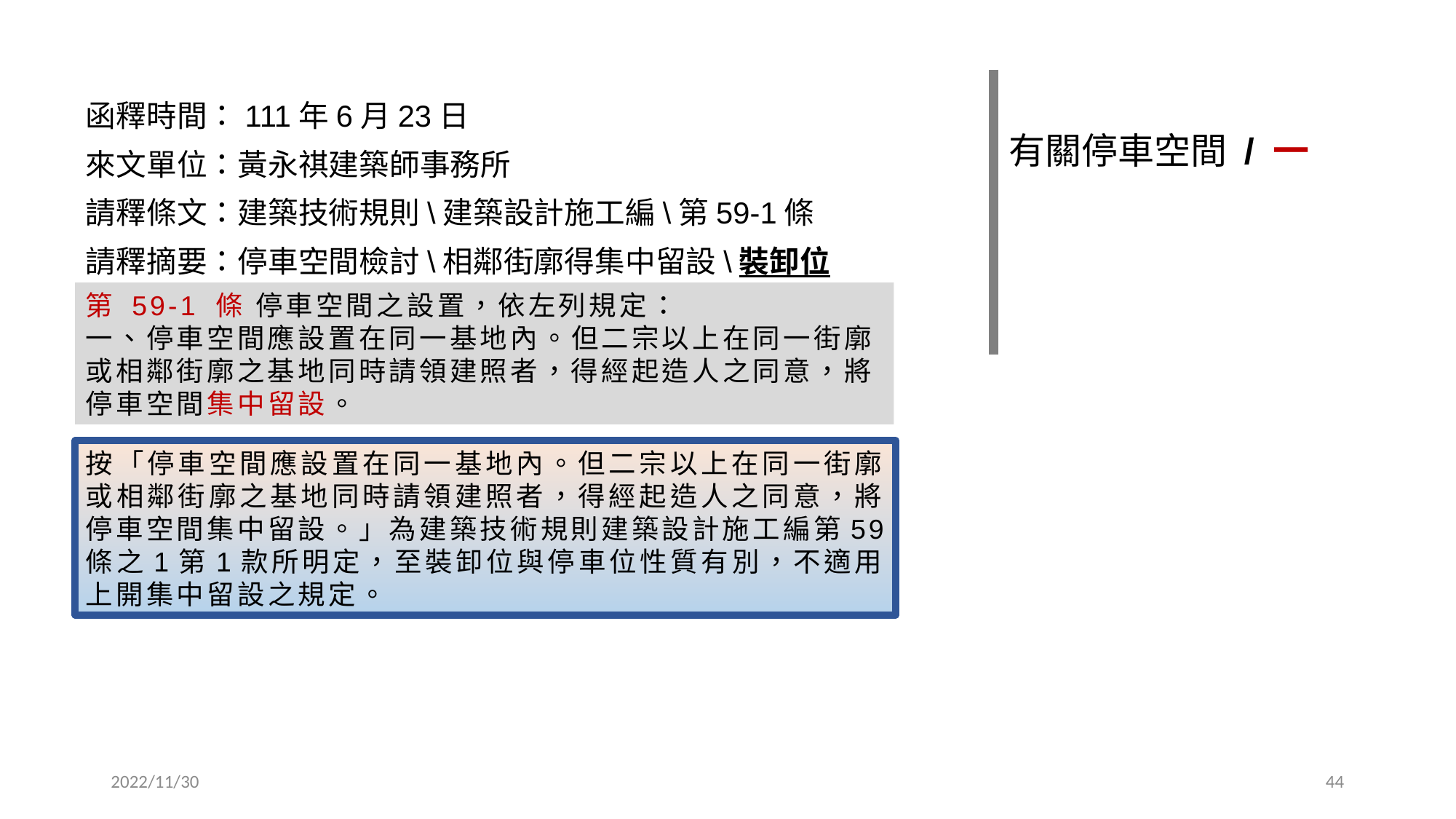

有關基地地面
有關停車空間 / 一
有關隔音構造
有關衛生設備
有關昇降設備
函釋時間：111年6月23日
來文單位：黃永祺建築師事務所
請釋條文：建築技術規則\建築設計施工編\第59-1條
請釋摘要：停車空間檢討\相鄰街廓得集中留設\裝卸位
第 59-1 條 停車空間之設置，依左列規定：
一、停車空間應設置在同一基地內。但二宗以上在同一街廓或相鄰街廓之基地同時請領建照者，得經起造人之同意，將停車空間集中留設。
按「停車空間應設置在同一基地內。但二宗以上在同一街廓或相鄰街廓之基地同時請領建照者，得經起造人之同意，將停車空間集中留設。」為建築技術規則建築設計施工編第59條之1第1款所明定，至裝卸位與停車位性質有別，不適用上開集中留設之規定。
2022/11/30
44